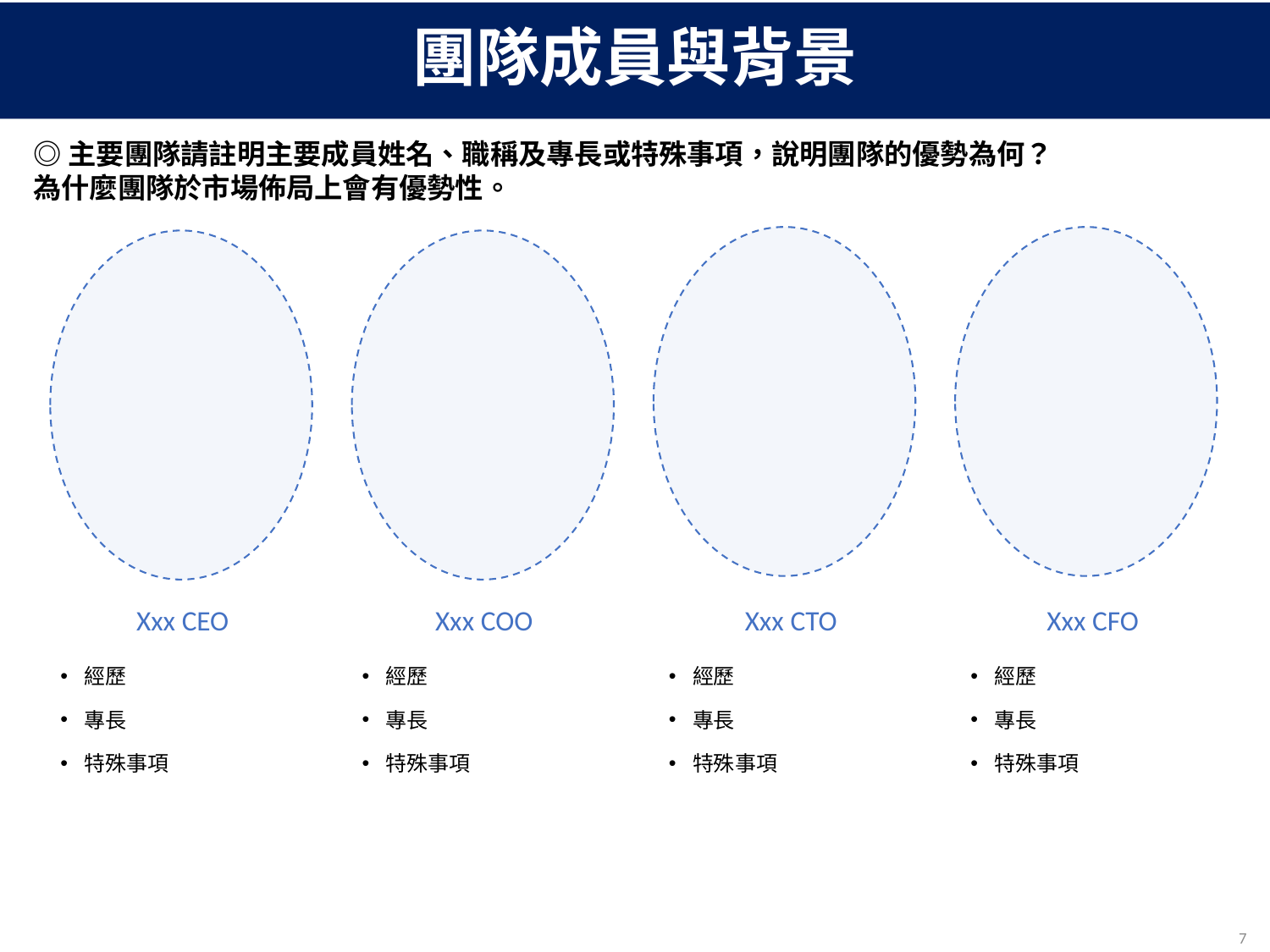

團隊成員與背景
◎主要團隊請註明主要成員姓名、職稱及專長或特殊事項，說明團隊的優勢為何？
為什麼團隊於市場佈局上會有優勢性。

Xxx CEO
Xxx COO
Xxx CTO
Xxx CFO
經歷
專長
特殊事項
經歷
專長
特殊事項

經歷
專長
特殊事項

經歷
專長
特殊事項

7